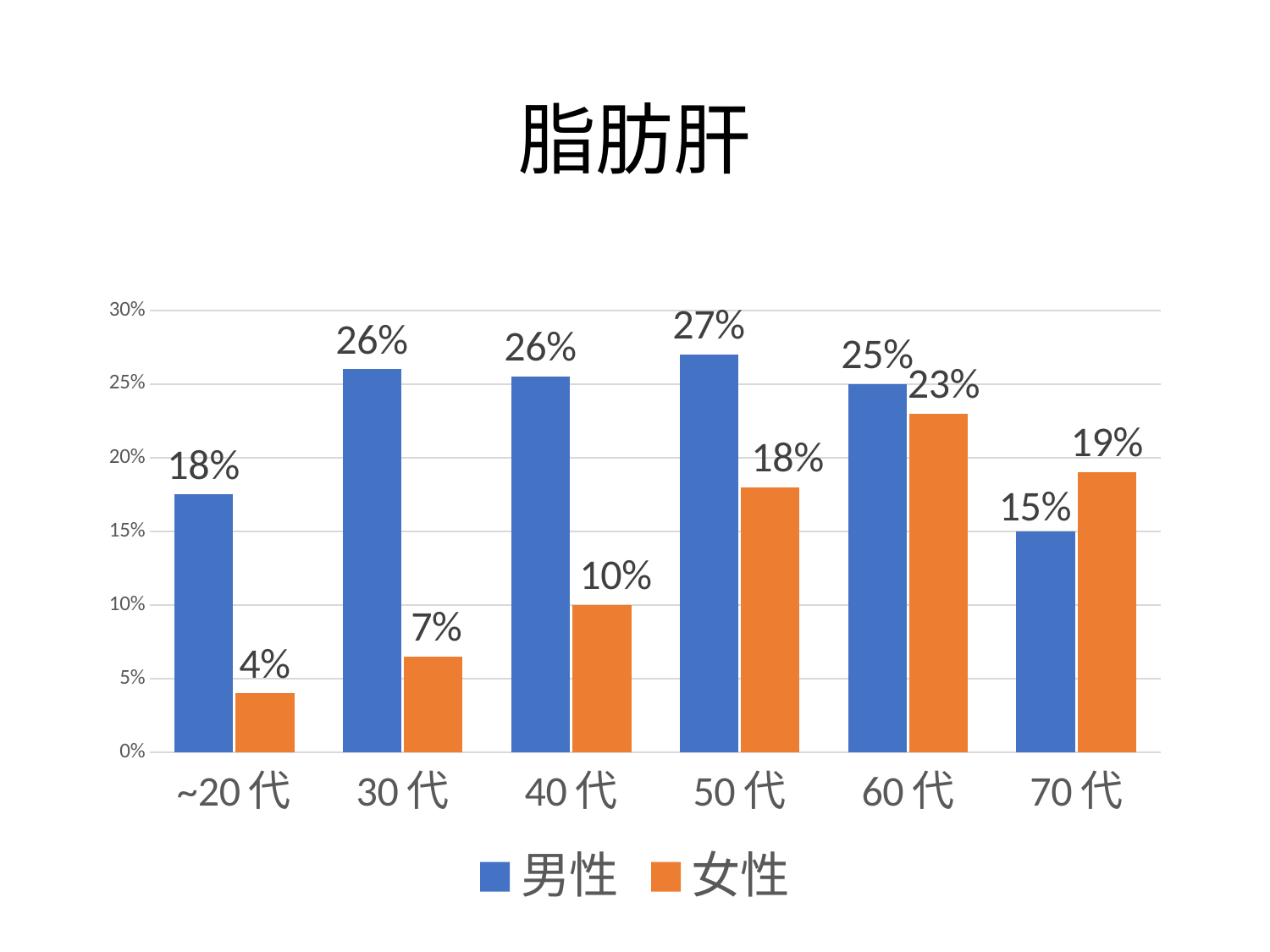

# 脂肪肝

### Chart

| Category | 男性 | 女性 |
|---|---|---|
| ~20代 | 0.175 | 0.04 |
| 30代 | 0.26 | 0.065 |
| 40代 | 0.255 | 0.1 |
| 50代 | 0.27 | 0.18 |
| 60代 | 0.25 | 0.23 |
| 70代 | 0.15 | 0.19 |